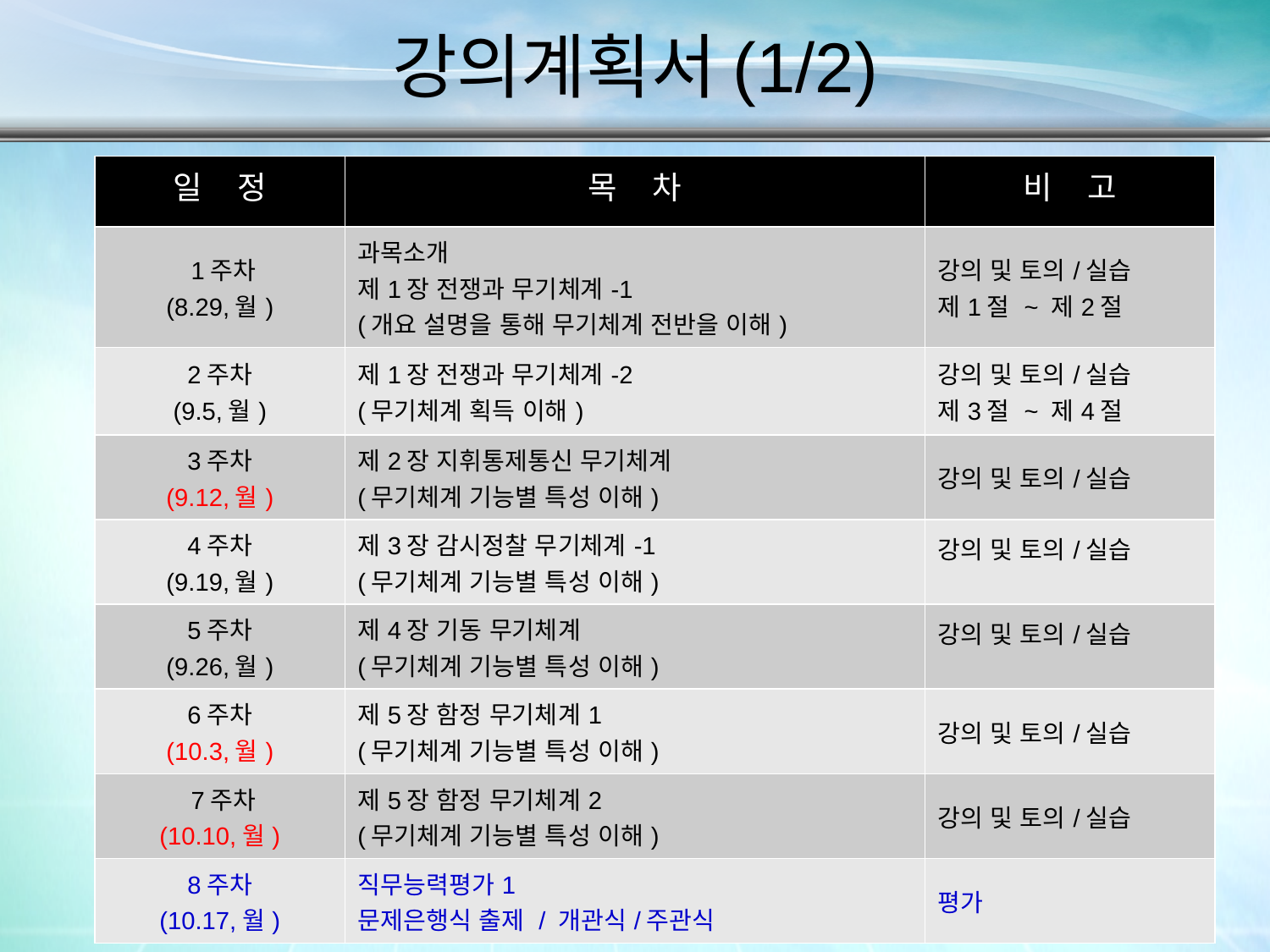

강의계획서(1/2)
| 일 정 | 목 차 | 비 고 |
| --- | --- | --- |
| 1주차 (8.29,월) | 과목소개 제1장 전쟁과 무기체계-1 (개요 설명을 통해 무기체계 전반을 이해) | 강의 및 토의/실습 제1절 ~ 제2절 |
| 2주차 (9.5,월) | 제1장 전쟁과 무기체계-2 (무기체계 획득 이해) | 강의 및 토의/실습 제3절 ~ 제4절 |
| 3주차 (9.12,월) | 제2장 지휘통제통신 무기체계 (무기체계 기능별 특성 이해) | 강의 및 토의/실습 |
| 4주차 (9.19,월) | 제3장 감시정찰 무기체계-1 (무기체계 기능별 특성 이해) | 강의 및 토의/실습 |
| 5주차 (9.26,월) | 제4장 기동 무기체계 (무기체계 기능별 특성 이해) | 강의 및 토의/실습 |
| 6주차 (10.3,월) | 제5장 함정 무기체계1 (무기체계 기능별 특성 이해) | 강의 및 토의/실습 |
| 7주차 (10.10,월) | 제5장 함정 무기체계2 (무기체계 기능별 특성 이해) | 강의 및 토의/실습 |
| 8주차 (10.17,월) | 직무능력평가1 문제은행식 출제 / 개관식/주관식 | 평가 |